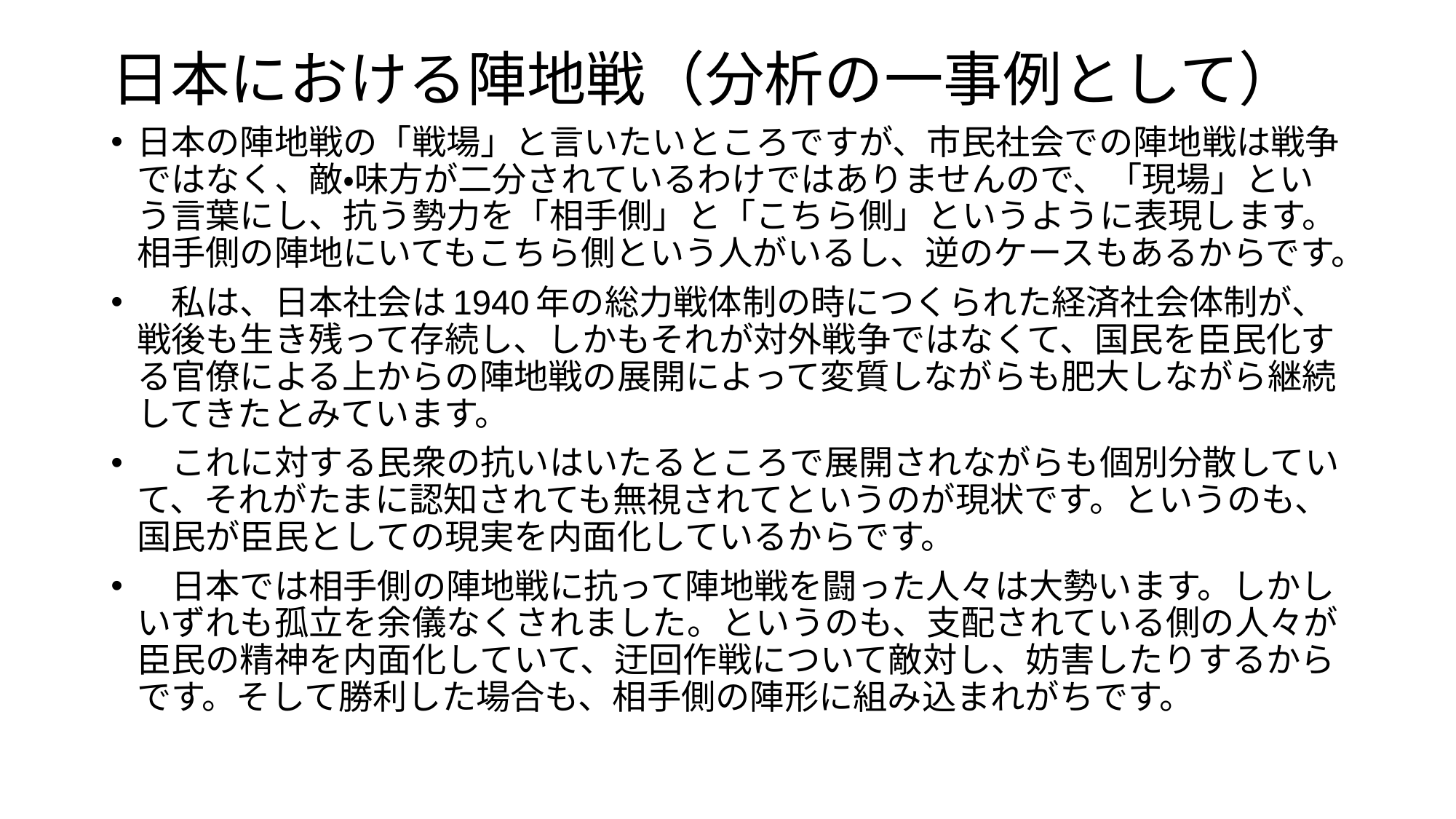

# 日本における陣地戦（分析の一事例として）
日本の陣地戦の「戦場」と言いたいところですが、市民社会での陣地戦は戦争ではなく、敵・味方が二分されているわけではありませんので、「現場」という言葉にし、抗う勢力を「相手側」と「こちら側」というように表現します。相手側の陣地にいてもこちら側という人がいるし、逆のケースもあるからです。
　私は、日本社会は1940年の総力戦体制の時につくられた経済社会体制が、戦後も生き残って存続し、しかもそれが対外戦争ではなくて、国民を臣民化する官僚による上からの陣地戦の展開によって変質しながらも肥大しながら継続してきたとみています。
　これに対する民衆の抗いはいたるところで展開されながらも個別分散していて、それがたまに認知されても無視されてというのが現状です。というのも、国民が臣民としての現実を内面化しているからです。
　日本では相手側の陣地戦に抗って陣地戦を闘った人々は大勢います。しかしいずれも孤立を余儀なくされました。というのも、支配されている側の人々が臣民の精神を内面化していて、迂回作戦について敵対し、妨害したりするからです。そして勝利した場合も、相手側の陣形に組み込まれがちです。